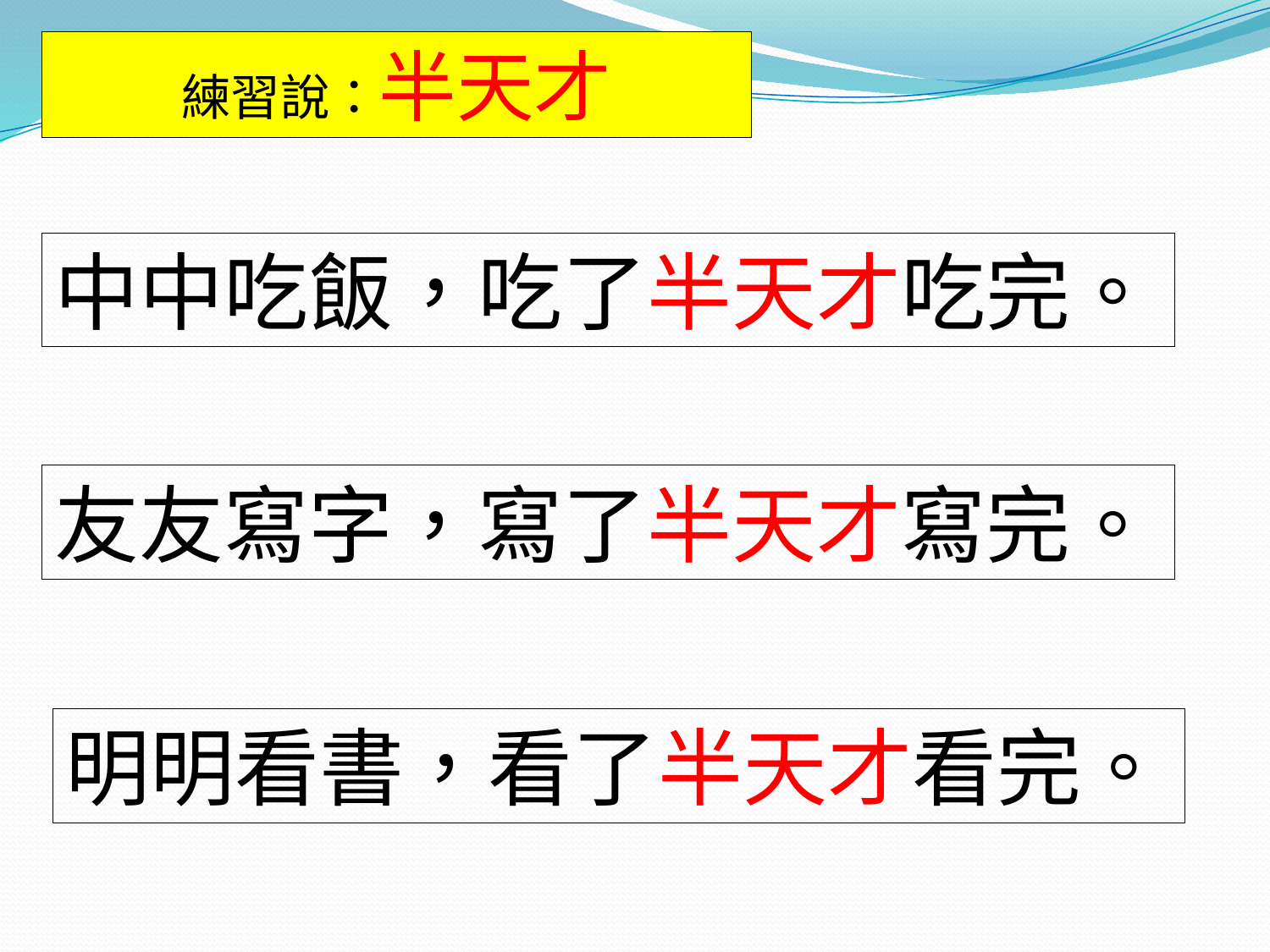

練習說：半天才
中中吃飯，吃了半天才吃完。
友友寫字，寫了半天才寫完。
明明看書，看了半天才看完。